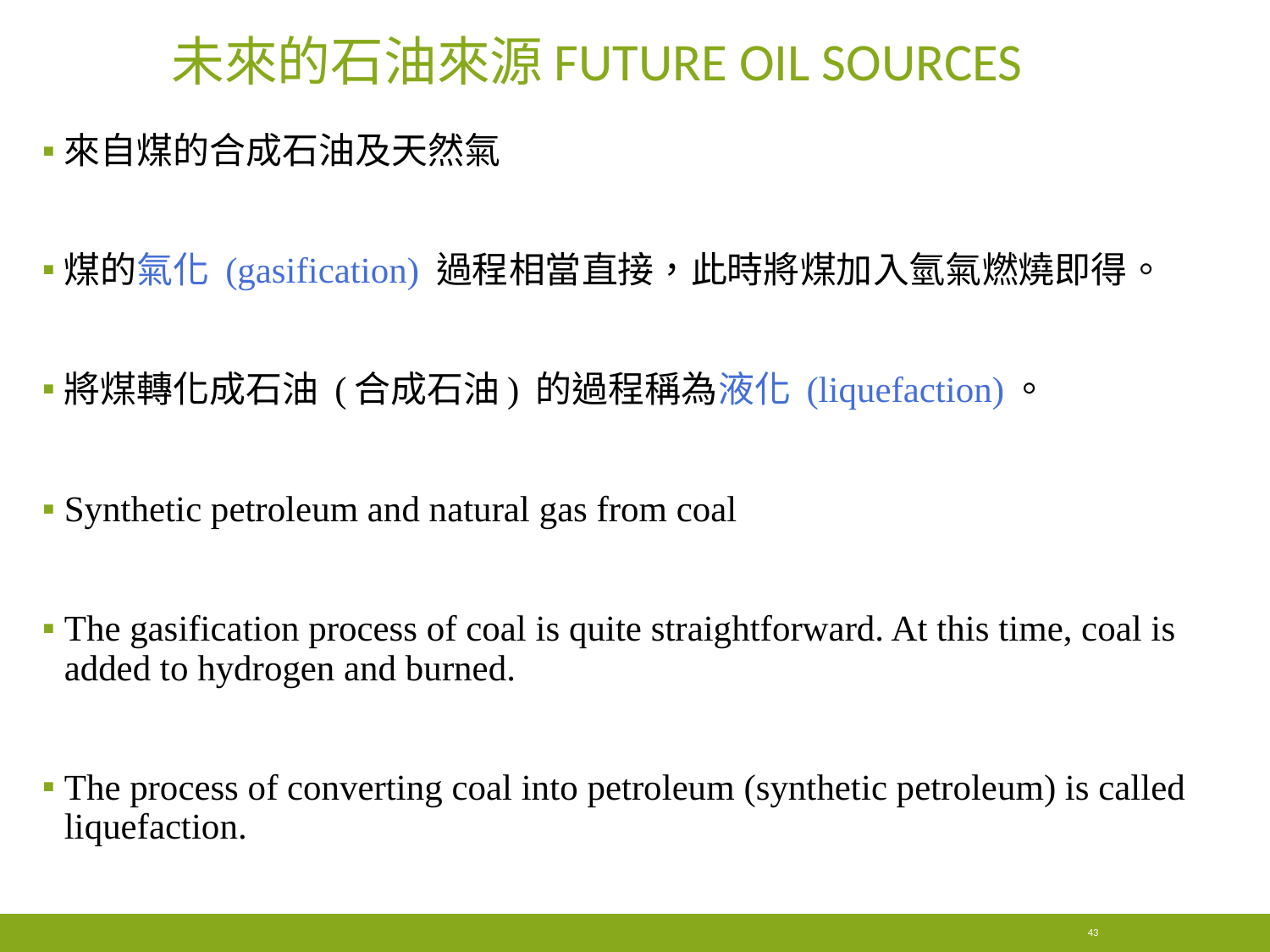

# 未來的石油來源future oil sources
來自煤的合成石油及天然氣

煤的氣化 (gasification) 過程相當直接，此時將煤加入氫氣燃燒即得。

將煤轉化成石油 (合成石油) 的過程稱為液化 (liquefaction)。

Synthetic petroleum and natural gas from coal

The gasification process of coal is quite straightforward. At this time, coal is added to hydrogen and burned.

The process of converting coal into petroleum (synthetic petroleum) is called liquefaction.
43